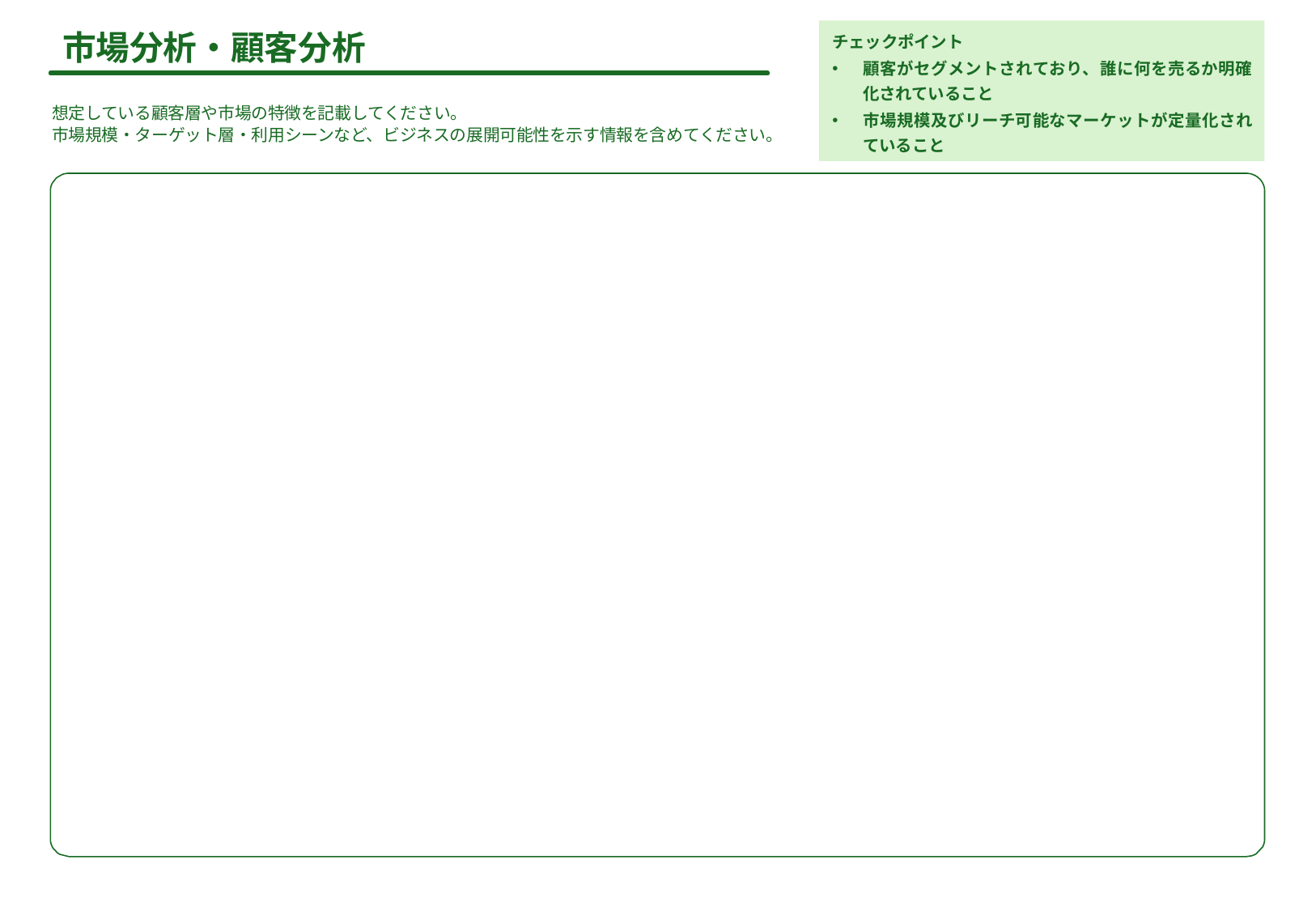

市場分析・顧客分析
チェックポイント
顧客がセグメントされており、誰に何を売るか明確化されていること
市場規模及びリーチ可能なマーケットが定量化されていること

想定している顧客層や市場の特徴を記載してください。
市場規模・ターゲット層・利用シーンなど、ビジネスの展開可能性を示す情報を含めてください。